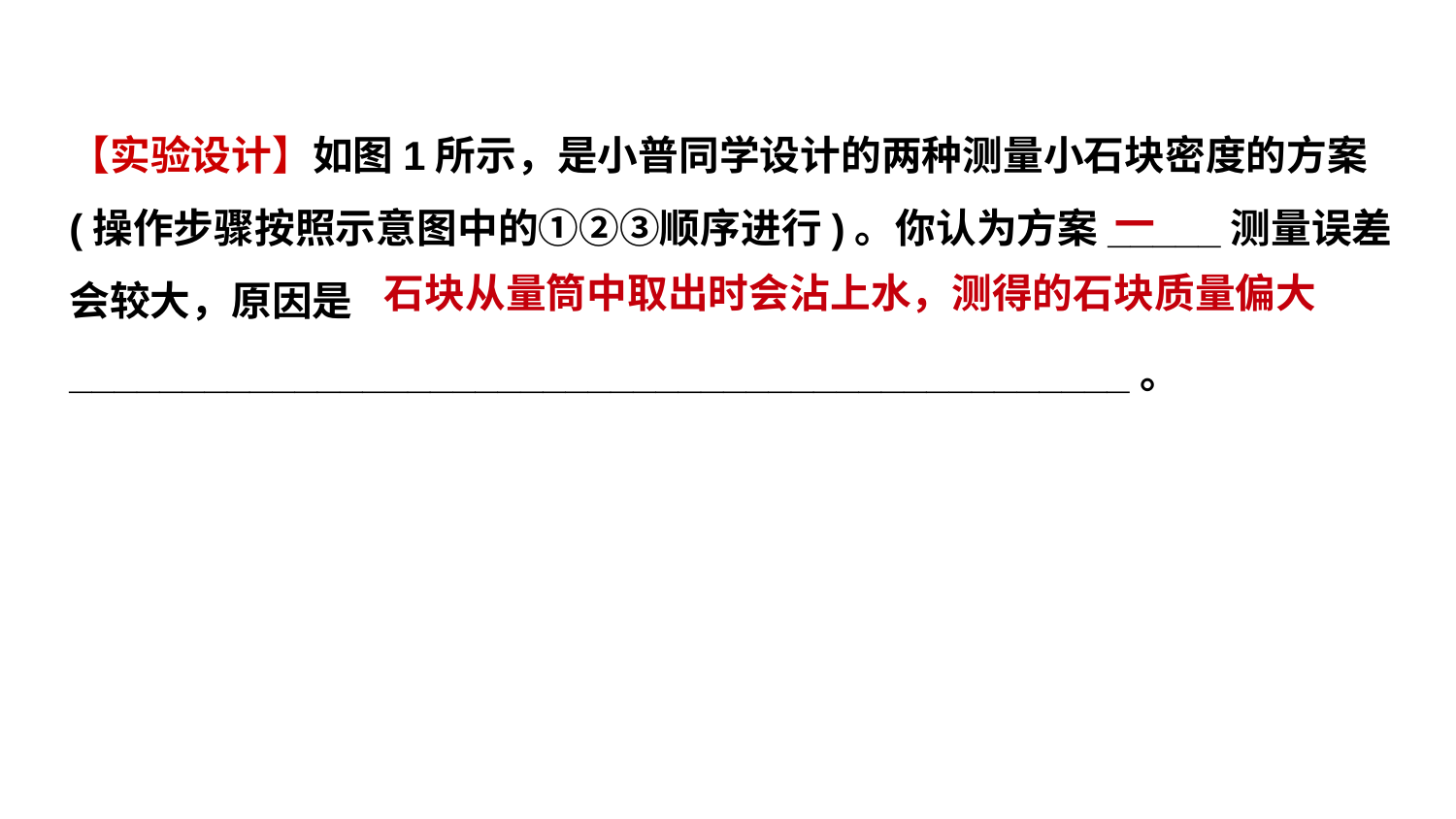

【实验设计】如图1所示，是小普同学设计的两种测量小石块密度的方案
(操作步骤按照示意图中的①②③顺序进行)。你认为方案_____测量误差
会较大，原因是 _______________________________________________。
 一
石块从量筒中取出时会沾上水，测得的石块质量偏大